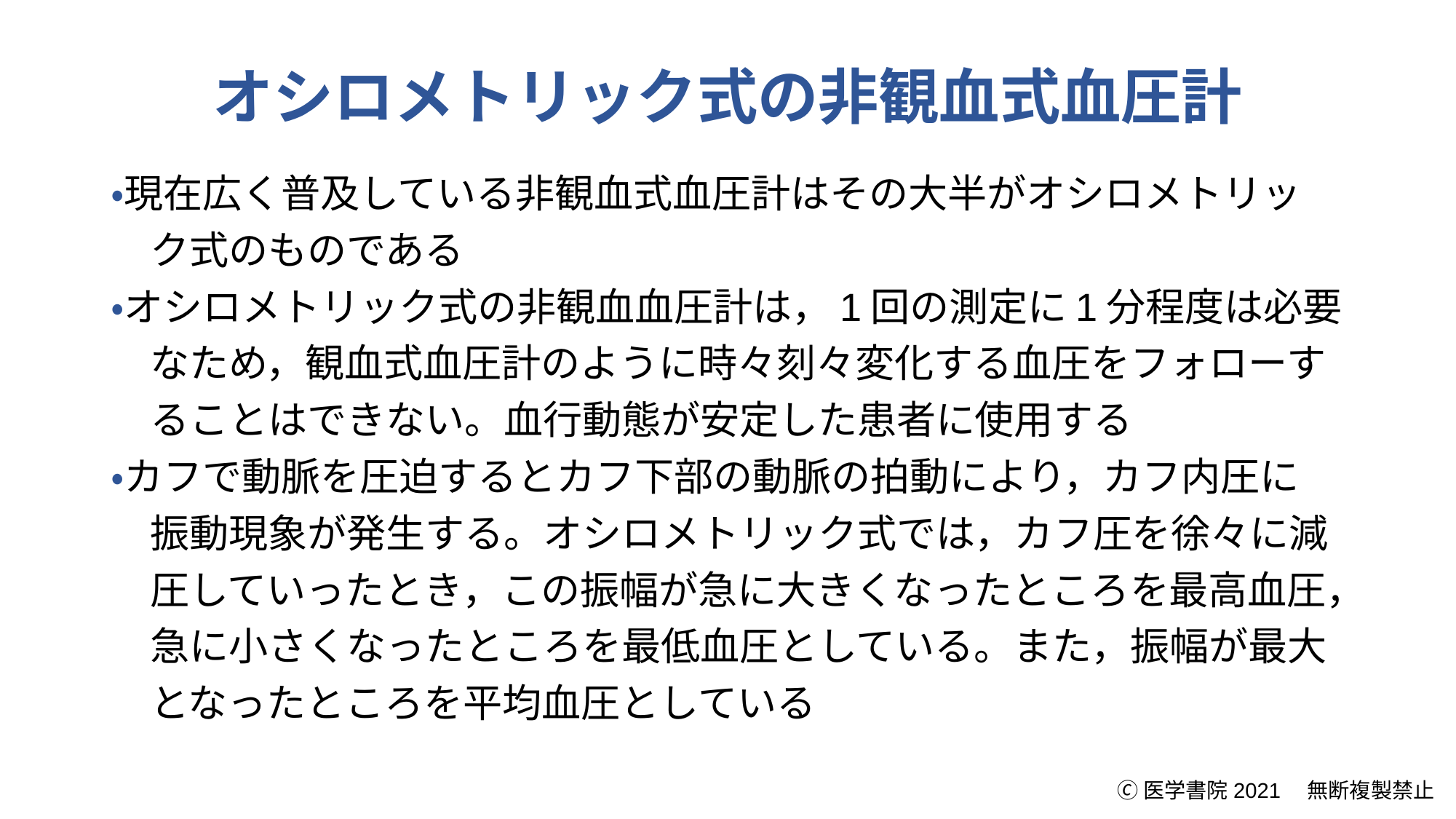

# オシロメトリック式の非観血式血圧計
・現在広く普及している非観血式血圧計はその大半がオシロメトリッ
　ク式のものである
・オシロメトリック式の非観血血圧計は，1回の測定に1分程度は必要
　なため，観血式血圧計のように時々刻々変化する血圧をフォローす
　ることはできない。血行動態が安定した患者に使用する
・カフで動脈を圧迫するとカフ下部の動脈の拍動により，カフ内圧に
　振動現象が発生する。オシロメトリック式では，カフ圧を徐々に減
　圧していったとき，この振幅が急に大きくなったところを最高血圧，
　急に小さくなったところを最低血圧としている。また，振幅が最大
　となったところを平均血圧としている

🄫医学書院2021　無断複製禁止